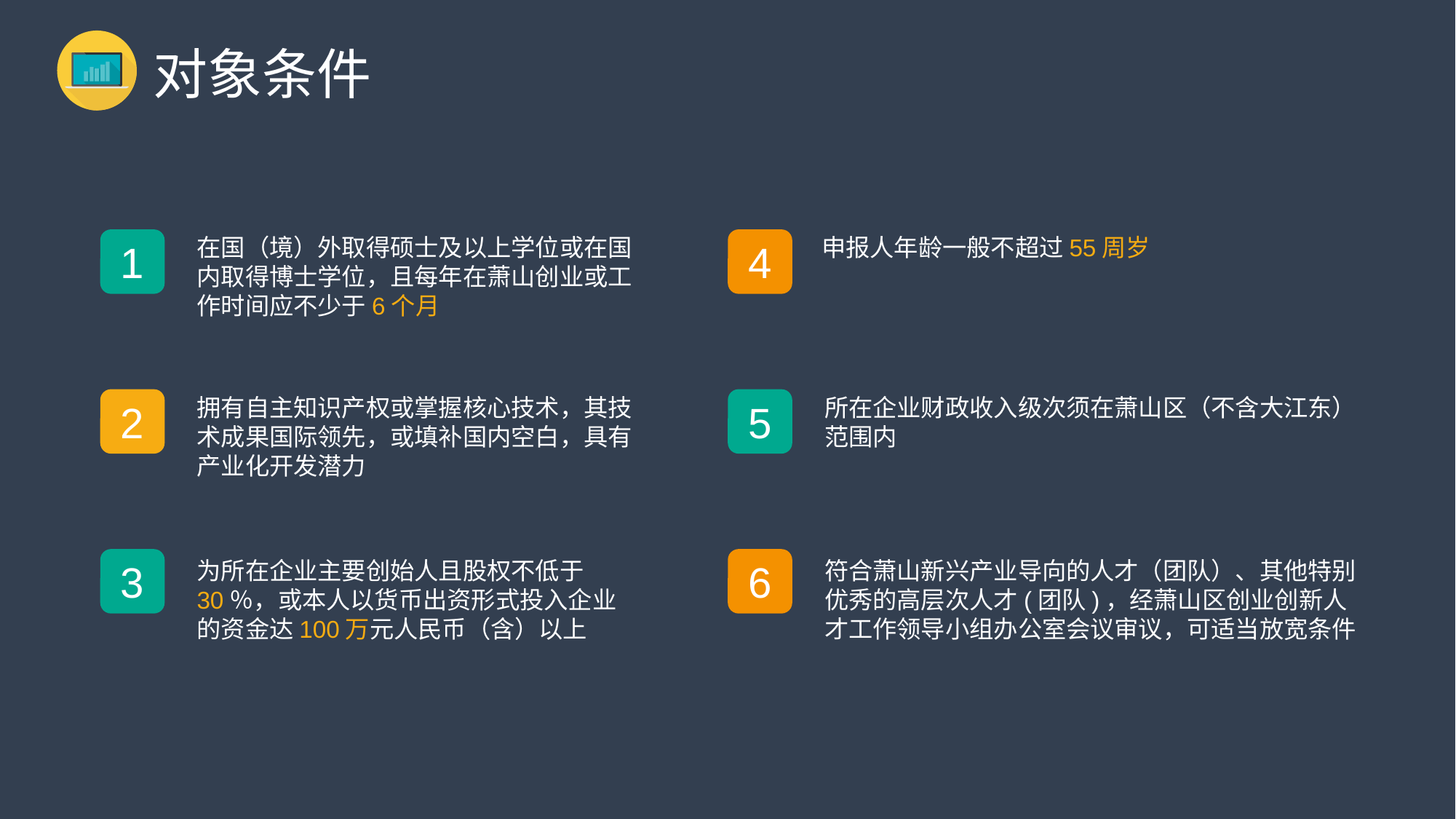

对象条件
在国（境）外取得硕士及以上学位或在国内取得博士学位，且每年在萧山创业或工作时间应不少于6个月
申报人年龄一般不超过55周岁
1
4
拥有自主知识产权或掌握核心技术，其技术成果国际领先，或填补国内空白，具有产业化开发潜力
所在企业财政收入级次须在萧山区（不含大江东）范围内
2
5
3
6
为所在企业主要创始人且股权不低于30％，或本人以货币出资形式投入企业的资金达100万元人民币（含）以上
符合萧山新兴产业导向的人才（团队）、其他特别优秀的高层次人才(团队)，经萧山区创业创新人才工作领导小组办公室会议审议，可适当放宽条件